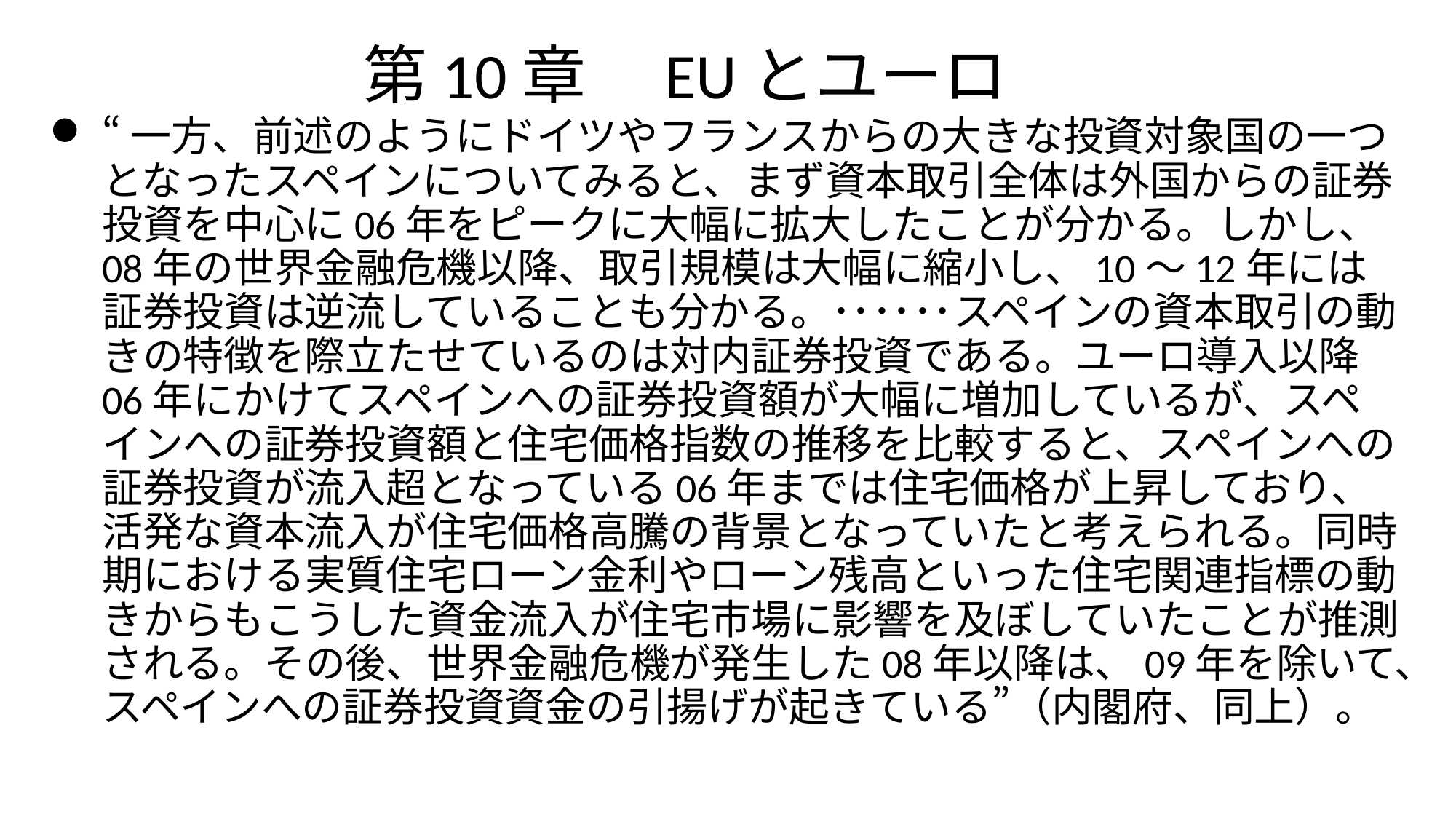

# 第10章　EUとユーロ
“一方、前述のようにドイツやフランスからの大きな投資対象国の一つとなったスペインについてみると、まず資本取引全体は外国からの証券投資を中心に06年をピークに大幅に拡大したことが分かる。しかし、08年の世界金融危機以降、取引規模は大幅に縮小し、10～12年には証券投資は逆流していることも分かる。･･････スペインの資本取引の動きの特徴を際立たせているのは対内証券投資である。ユーロ導入以降06年にかけてスペインへの証券投資額が大幅に増加しているが、スペインへの証券投資額と住宅価格指数の推移を比較すると、スペインへの証券投資が流入超となっている06年までは住宅価格が上昇しており、活発な資本流入が住宅価格高騰の背景となっていたと考えられる。同時期における実質住宅ローン金利やローン残高といった住宅関連指標の動きからもこうした資金流入が住宅市場に影響を及ぼしていたことが推測される。その後、世界金融危機が発生した08年以降は、09年を除いて、スペインへの証券投資資金の引揚げが起きている”（内閣府、同上）。